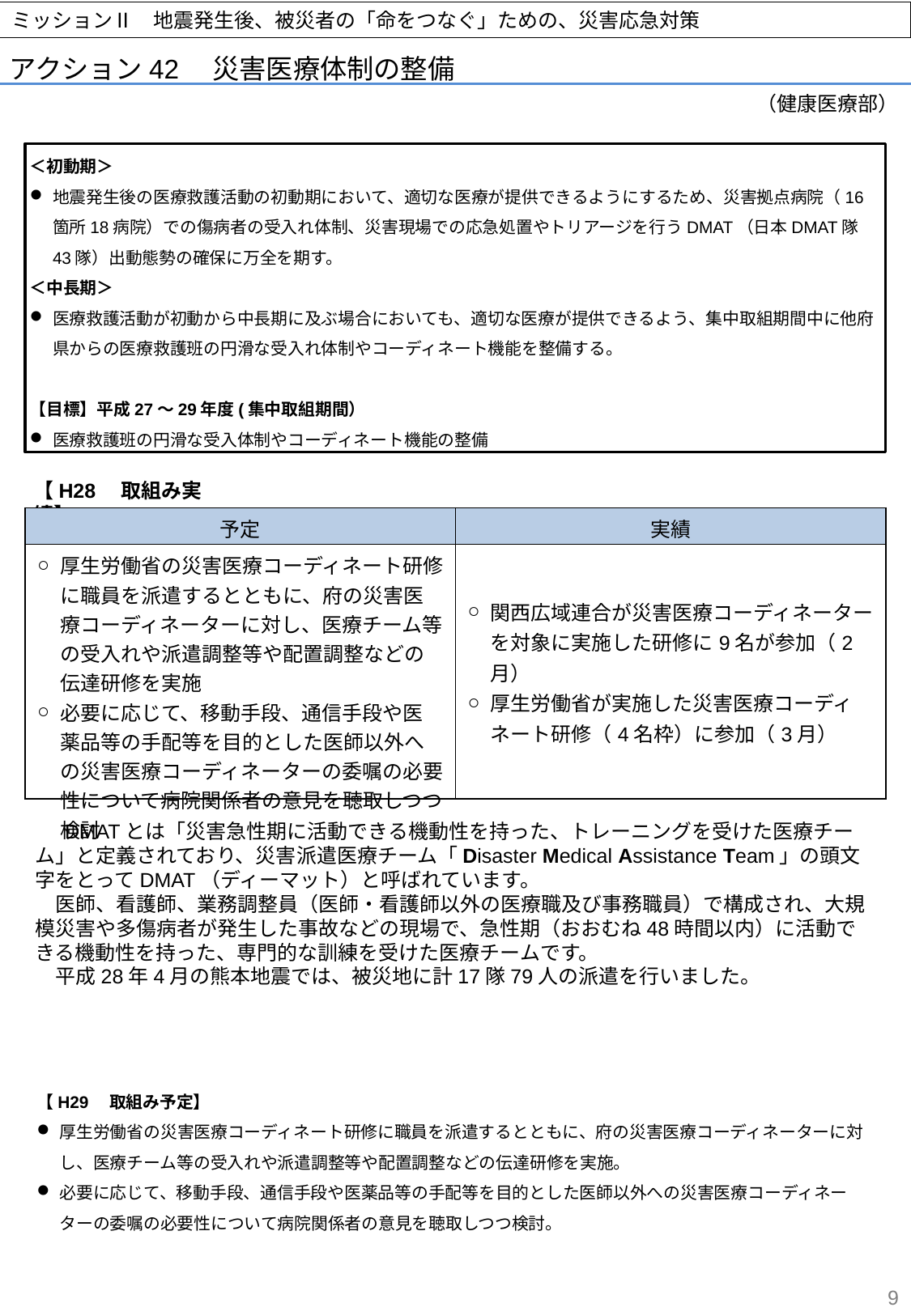

アクション42　災害医療体制の整備
ミッションⅡ　地震発生後、被災者の「命をつなぐ」ための、災害応急対策
（健康医療部）
＜初動期＞
地震発生後の医療救護活動の初動期において、適切な医療が提供できるようにするため、災害拠点病院（16箇所18病院）での傷病者の受入れ体制、災害現場での応急処置やトリアージを行うDMAT（日本DMAT隊43隊）出動態勢の確保に万全を期す。
＜中長期＞
医療救護活動が初動から中長期に及ぶ場合においても、適切な医療が提供できるよう、集中取組期間中に他府県からの医療救護班の円滑な受入れ体制やコーディネート機能を整備する。

【目標】平成27～29年度(集中取組期間）
医療救護班の円滑な受入体制やコーディネート機能の整備
【H28　取組み実績】
| 予定 | 実績 |
| --- | --- |
| 厚生労働省の災害医療コーディネート研修に職員を派遣するとともに、府の災害医療コーディネーターに対し、医療チーム等の受入れや派遣調整等や配置調整などの伝達研修を実施 必要に応じて、移動手段、通信手段や医薬品等の手配等を目的とした医師以外への災害医療コーディネーターの委嘱の必要性について病院関係者の意見を聴取しつつ検討 | 関西広域連合が災害医療コーディネーターを対象に実施した研修に9名が参加（2月） 厚生労働省が実施した災害医療コーディネート研修（4名枠）に参加（3月） |
　 DMATとは「災害急性期に活動できる機動性を持った、トレーニングを受けた医療チーム」と定義されており、災害派遣医療チーム「Disaster Medical Assistance Team」の頭文字をとってDMAT（ディーマット）と呼ばれています。
　医師、看護師、業務調整員（医師・看護師以外の医療職及び事務職員）で構成され、大規模災害や多傷病者が発生した事故などの現場で、急性期（おおむね48時間以内）に活動できる機動性を持った、専門的な訓練を受けた医療チームです。
　平成28年4月の熊本地震では、被災地に計17隊79人の派遣を行いました。
【H29　取組み予定】
厚生労働省の災害医療コーディネート研修に職員を派遣するとともに、府の災害医療コーディネーターに対し、医療チーム等の受入れや派遣調整等や配置調整などの伝達研修を実施。
必要に応じて、移動手段、通信手段や医薬品等の手配等を目的とした医師以外への災害医療コーディネーターの委嘱の必要性について病院関係者の意見を聴取しつつ検討。
9